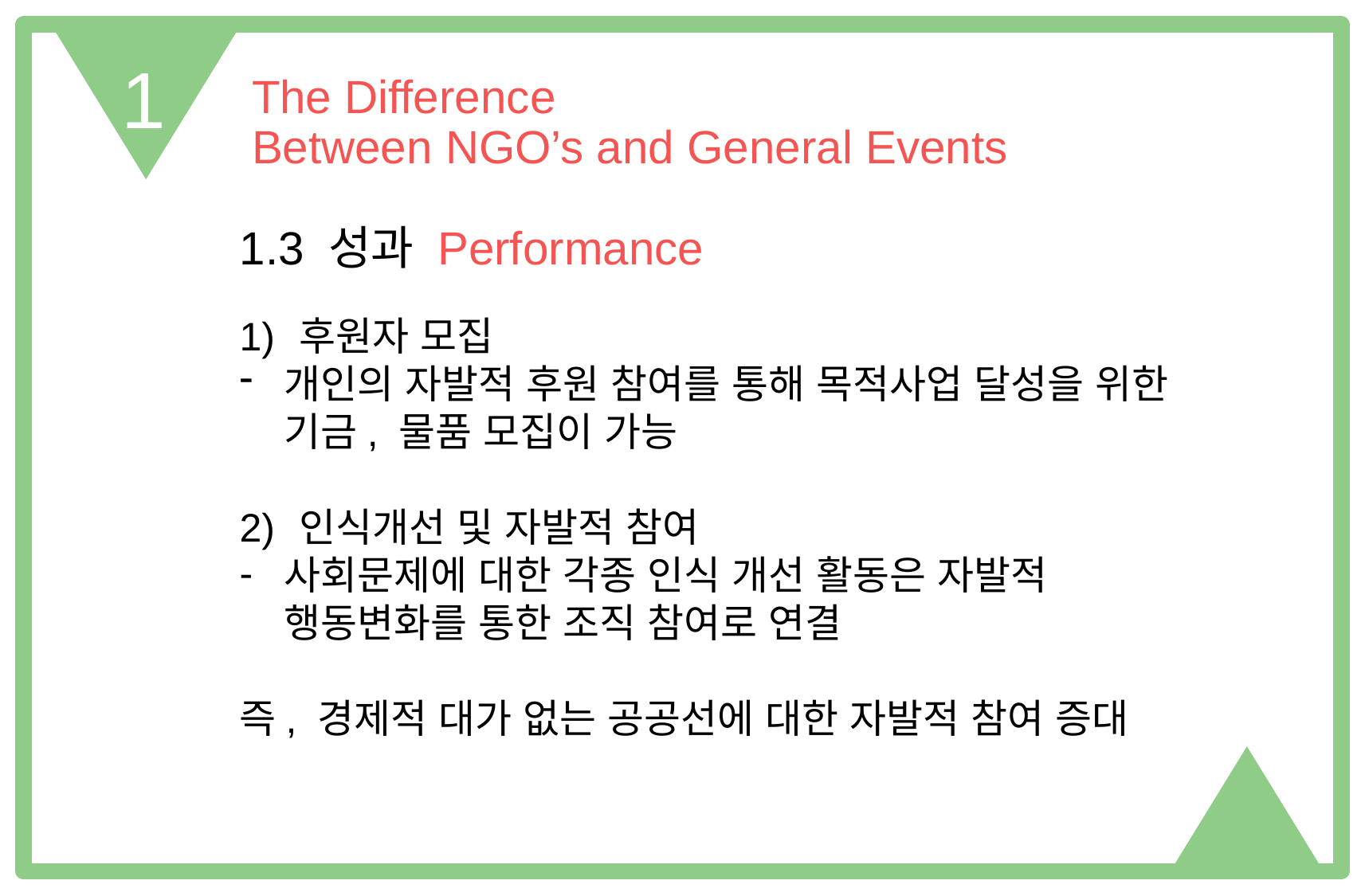

1
The Difference
Between NGO’s and General Events
1.3 성과 Performance
후원자 모집
개인의 자발적 후원 참여를 통해 목적사업 달성을 위한 기금, 물품 모집이 가능

인식개선 및 자발적 참여
사회문제에 대한 각종 인식 개선 활동은 자발적 행동변화를 통한 조직 참여로 연결

즉, 경제적 대가 없는 공공선에 대한 자발적 참여 증대